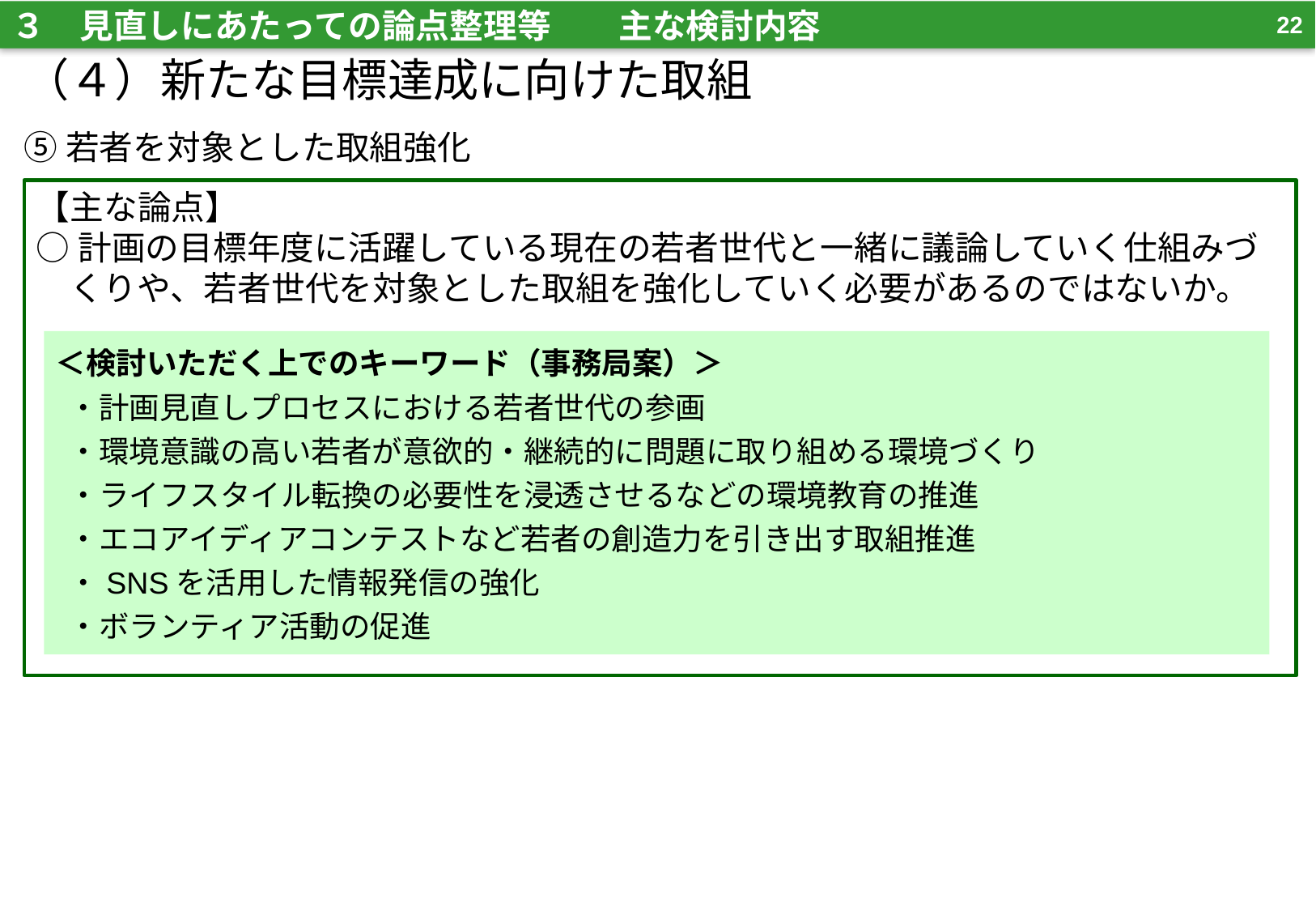

22
３　見直しにあたっての論点整理等　　主な検討内容
（４）新たな目標達成に向けた取組
⑤若者を対象とした取組強化
【主な論点】
○計画の目標年度に活躍している現在の若者世代と一緒に議論していく仕組みづくりや、若者世代を対象とした取組を強化していく必要があるのではないか。
＜検討いただく上でのキーワード（事務局案）＞
・計画見直しプロセスにおける若者世代の参画
・環境意識の高い若者が意欲的・継続的に問題に取り組める環境づくり
・ライフスタイル転換の必要性を浸透させるなどの環境教育の推進
・エコアイディアコンテストなど若者の創造力を引き出す取組推進
・SNSを活用した情報発信の強化
・ボランティア活動の促進